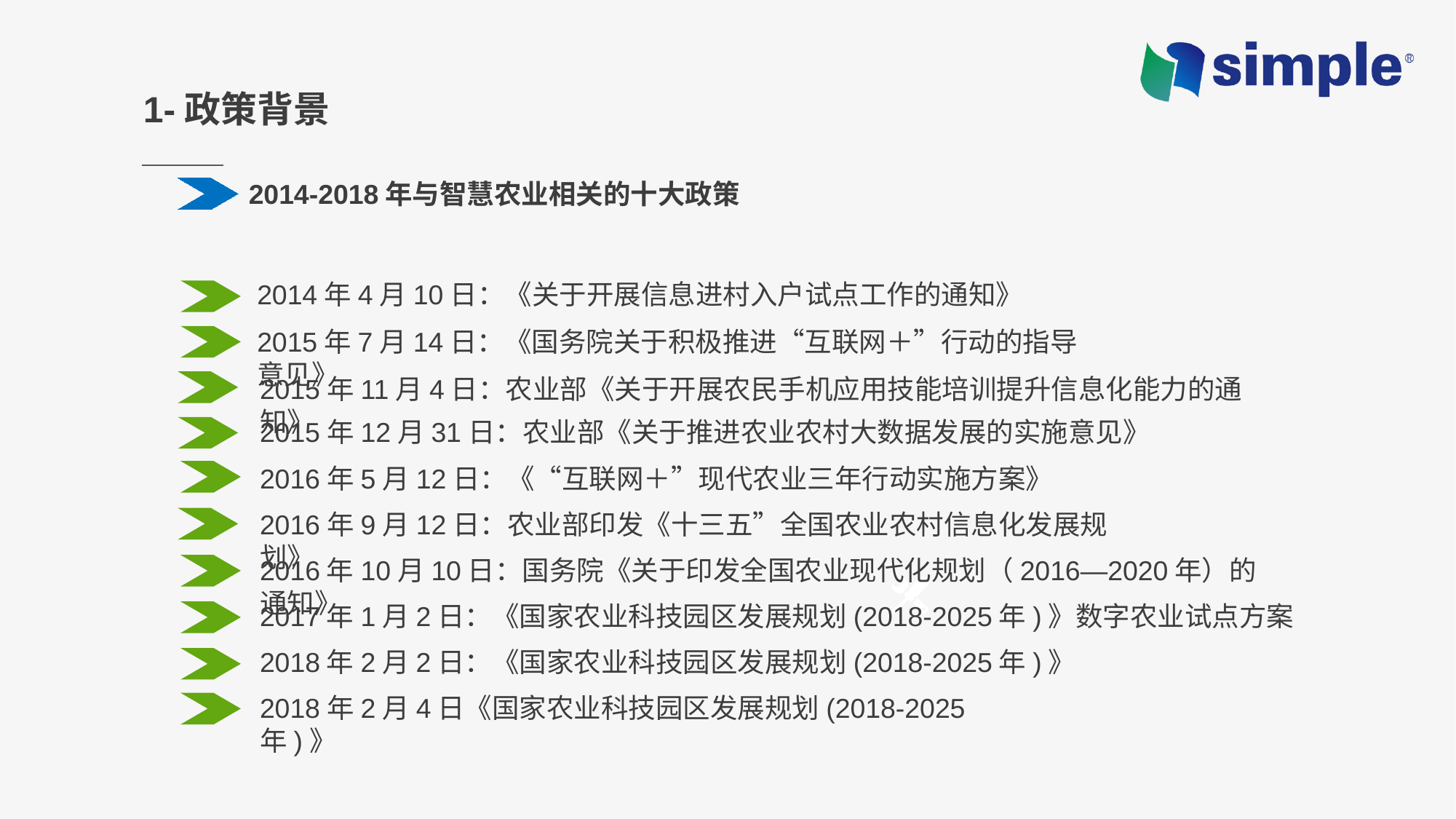

1-政策背景
2014-2018年与智慧农业相关的十大政策

2014年4月10日：《关于开展信息进村入户试点工作的通知》

2015年7月14日：《国务院关于积极推进“互联网＋”行动的指导意见》

2015年11月4日：农业部《关于开展农民手机应用技能培训提升信息化能力的通知》

2015年12月31日：农业部《关于推进农业农村大数据发展的实施意见》

2016年5月12日：《“互联网＋”现代农业三年行动实施方案》

2016年9月12日：农业部印发《十三五”全国农业农村信息化发展规划》

2016年10月10日：国务院《关于印发全国农业现代化规划（2016—2020年）的通知》

2017年1月2日：《国家农业科技园区发展规划(2018-2025年)》数字农业试点方案

2018年2月2日：《国家农业科技园区发展规划(2018-2025年)》

2018年2月4日《国家农业科技园区发展规划(2018-2025年)》